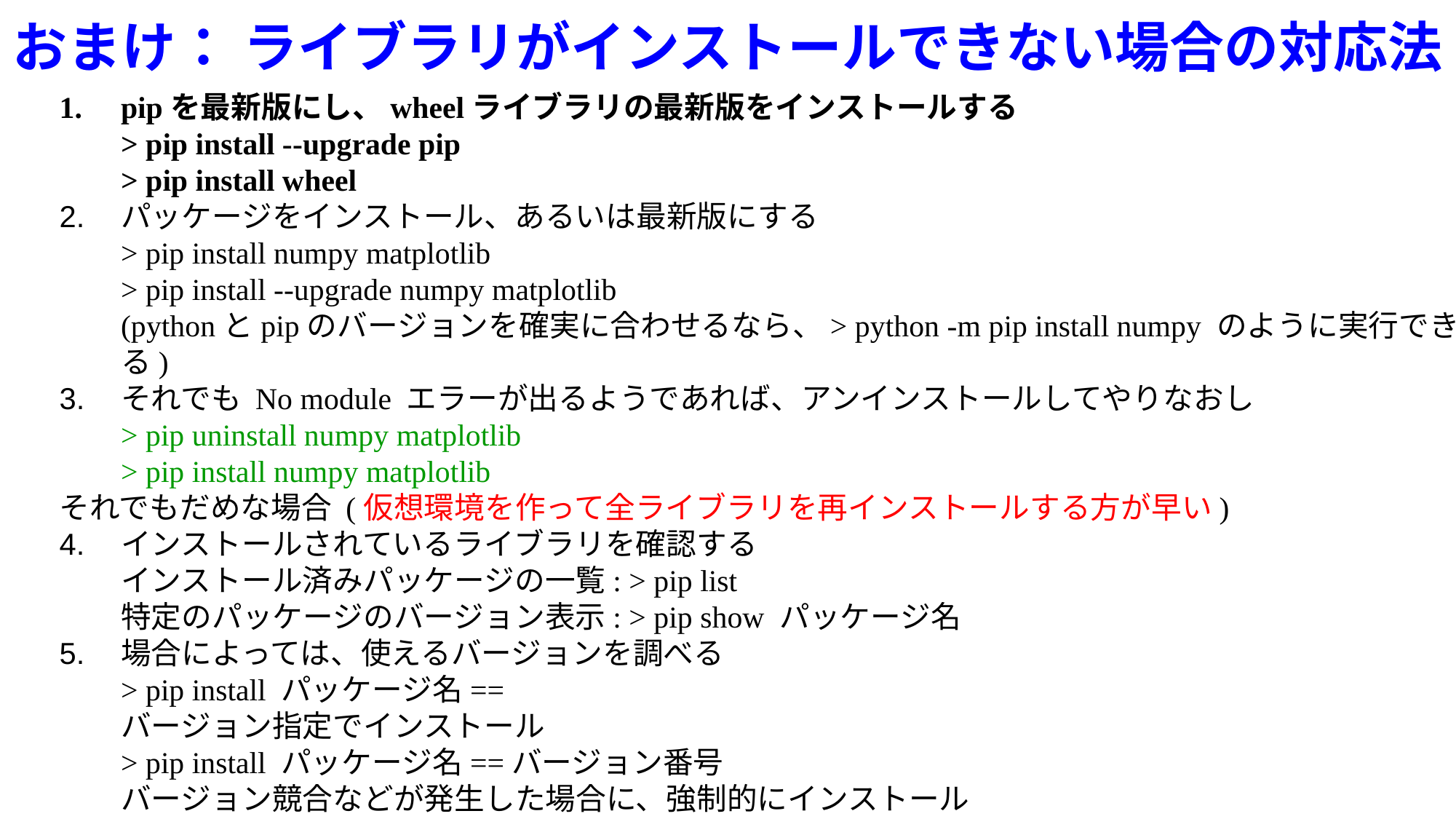

# おまけ： ライブラリがインストールできない場合の対応法
pipを最新版にし、wheelライブラリの最新版をインストールする
> pip install --upgrade pip
> pip install wheel
パッケージをインストール、あるいは最新版にする
> pip install numpy matplotlib
> pip install --upgrade numpy matplotlib
(pythonとpipのバージョンを確実に合わせるなら、> python -m pip install numpy のように実行できる)
それでも No module エラーが出るようであれば、アンインストールしてやりなおし
> pip uninstall numpy matplotlib
> pip install numpy matplotlib
それでもだめな場合 (仮想環境を作って全ライブラリを再インストールする方が早い)
インストールされているライブラリを確認する
インストール済みパッケージの一覧: > pip list
特定のパッケージのバージョン表示: > pip show パッケージ名
場合によっては、使えるバージョンを調べる
> pip install パッケージ名==
バージョン指定でインストール
> pip install パッケージ名==バージョン番号
バージョン競合などが発生した場合に、強制的にインストール
> pip install --force-reinstall パッケージ名==バージョン番号